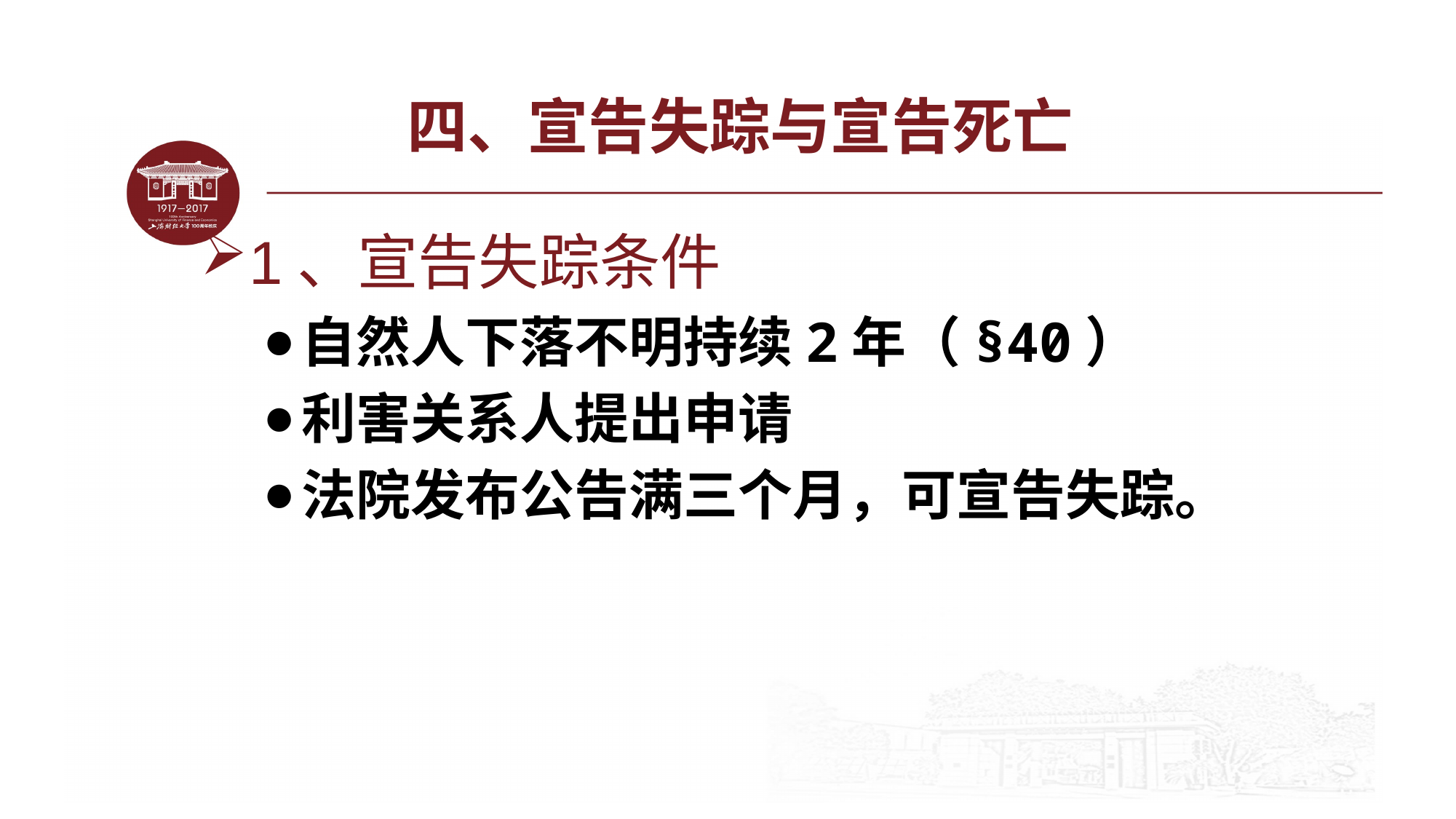

# 四、宣告失踪与宣告死亡
1、宣告失踪条件
自然人下落不明持续2年（§40）
利害关系人提出申请
法院发布公告满三个月，可宣告失踪。